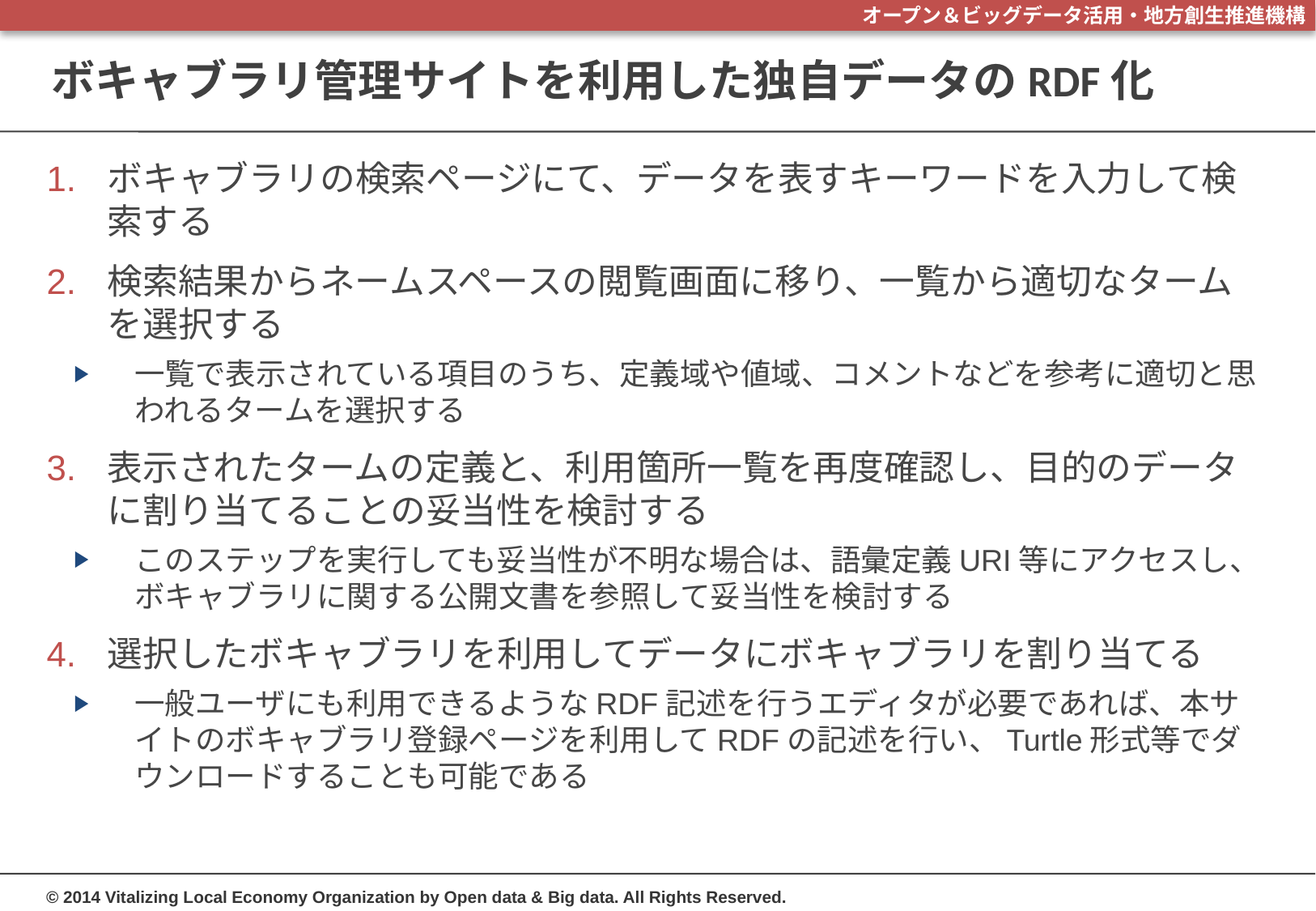

# ボキャブラリ管理サイトを利用した独自データのRDF化
ボキャブラリの検索ページにて、データを表すキーワードを入力して検索する
検索結果からネームスペースの閲覧画面に移り、一覧から適切なタームを選択する
一覧で表示されている項目のうち、定義域や値域、コメントなどを参考に適切と思われるタームを選択する
表示されたタームの定義と、利用箇所一覧を再度確認し、目的のデータに割り当てることの妥当性を検討する
このステップを実行しても妥当性が不明な場合は、語彙定義URI等にアクセスし、ボキャブラリに関する公開文書を参照して妥当性を検討する
選択したボキャブラリを利用してデータにボキャブラリを割り当てる
一般ユーザにも利用できるようなRDF記述を行うエディタが必要であれば、本サイトのボキャブラリ登録ページを利用してRDFの記述を行い、Turtle形式等でダウンロードすることも可能である